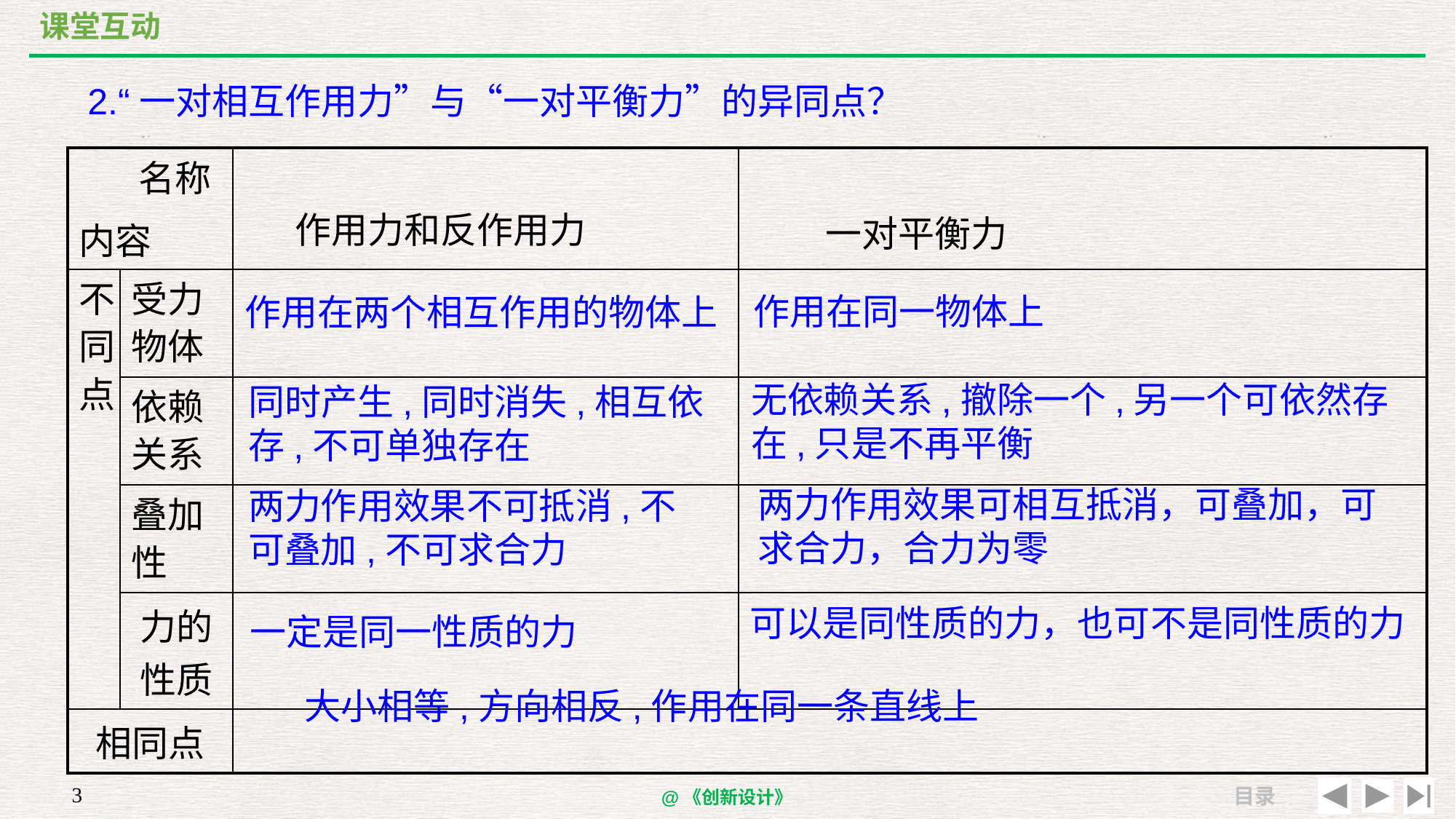

课堂互动
2.“一对相互作用力”与“一对平衡力”的异同点？
| 名称 内容 |  | 作用力和反作用力 | 一对平衡力 |
| --- | --- | --- | --- |
| 不同点 | 受力物体 |  |  |
|  | 依赖关系 |  |  |
|  | 叠加性 |  |  |
|  | 力的性质 |  |  |
| 相同点 |  |  |  |
作用在同一物体上
作用在两个相互作用的物体上
无依赖关系,撤除一个,另一个可依然存在,只是不再平衡
同时产生,同时消失,相互依存,不可单独存在
两力作用效果可相互抵消，可叠加，可求合力，合力为零
两力作用效果不可抵消,不可叠加,不可求合力
可以是同性质的力，也可不是同性质的力
一定是同一性质的力
大小相等,方向相反,作用在同一条直线上